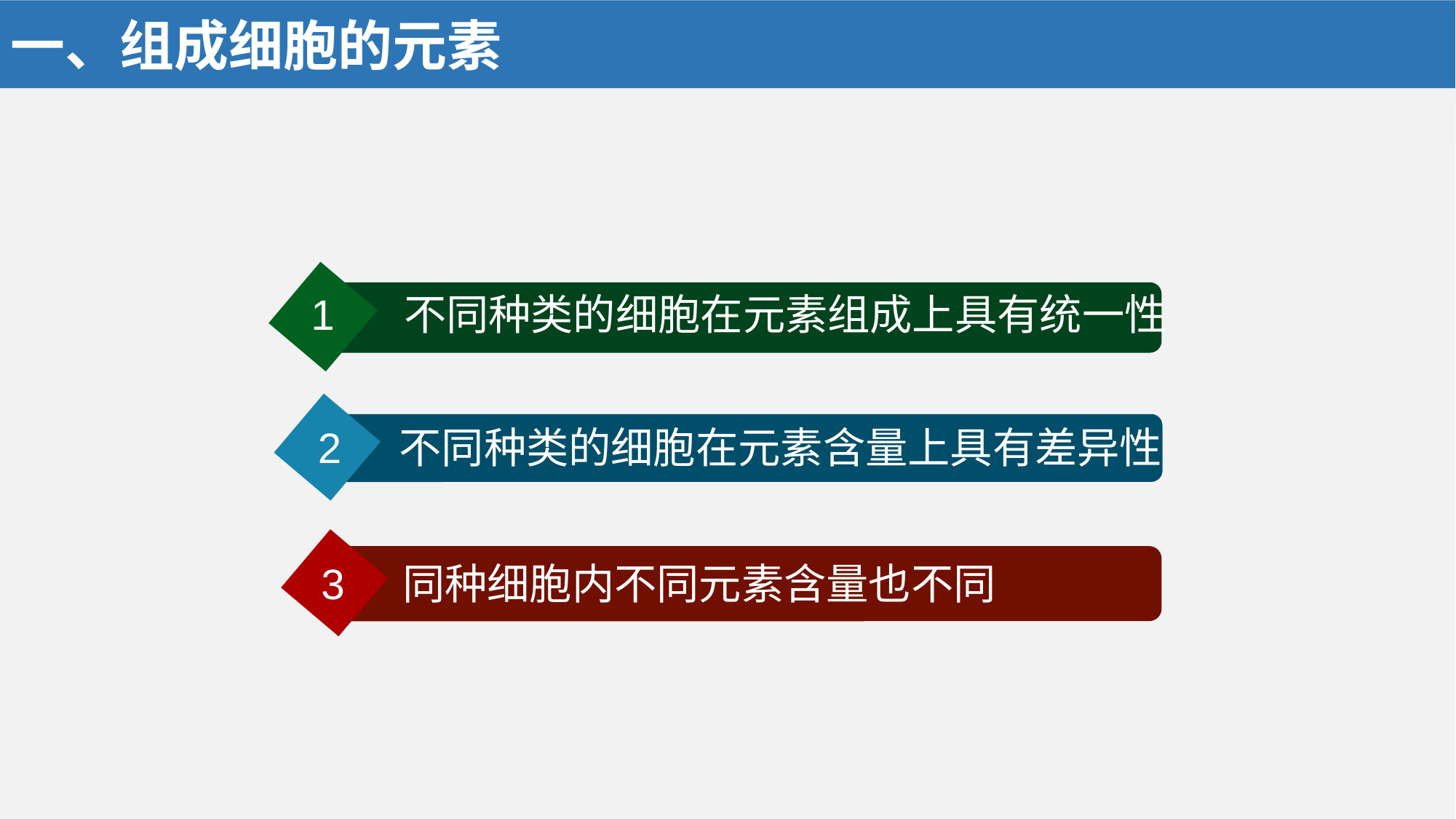

一、组成细胞的元素

1     不同种类的细胞在元素组成上具有统一性

2    不同种类的细胞在元素含量上具有差异性

3    同种细胞内不同元素含量也不同